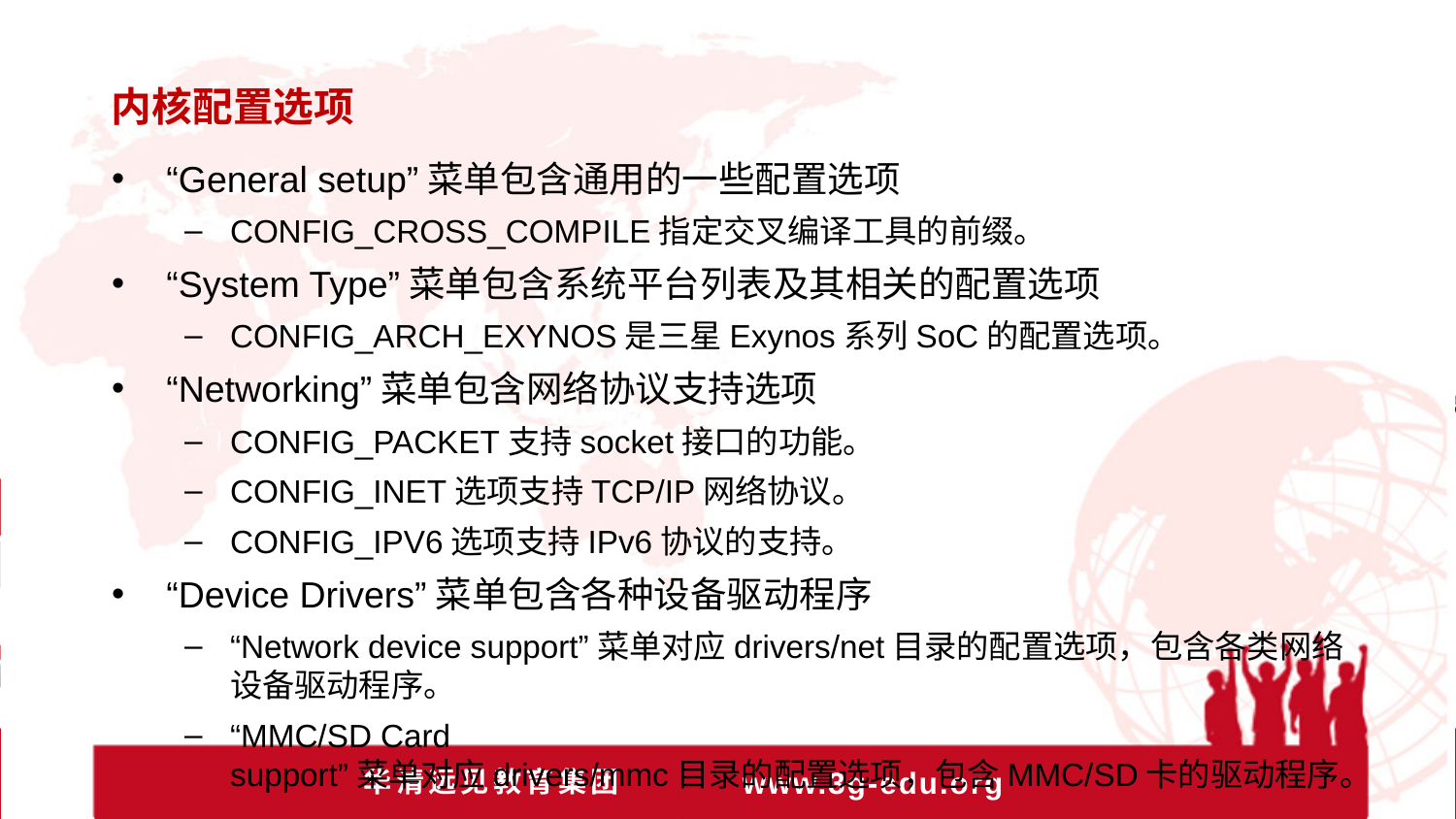

内核配置选项
“General setup”菜单包含通用的一些配置选项
CONFIG_CROSS_COMPILE指定交叉编译工具的前缀。
“System Type”菜单包含系统平台列表及其相关的配置选项
CONFIG_ARCH_EXYNOS是三星Exynos系列SoC的配置选项。
“Networking”菜单包含网络协议支持选项
CONFIG_PACKET支持socket接口的功能。
CONFIG_INET选项支持TCP/IP网络协议。
CONFIG_IPV6选项支持IPv6协议的支持。
“Device Drivers”菜单包含各种设备驱动程序
“Network device support”菜单对应drivers/net目录的配置选项，包含各类网络设备驱动程序。
“MMC/SD Card support”菜单对应drivers/mmc目录的配置选项，包含MMC/SD卡的驱动程序。